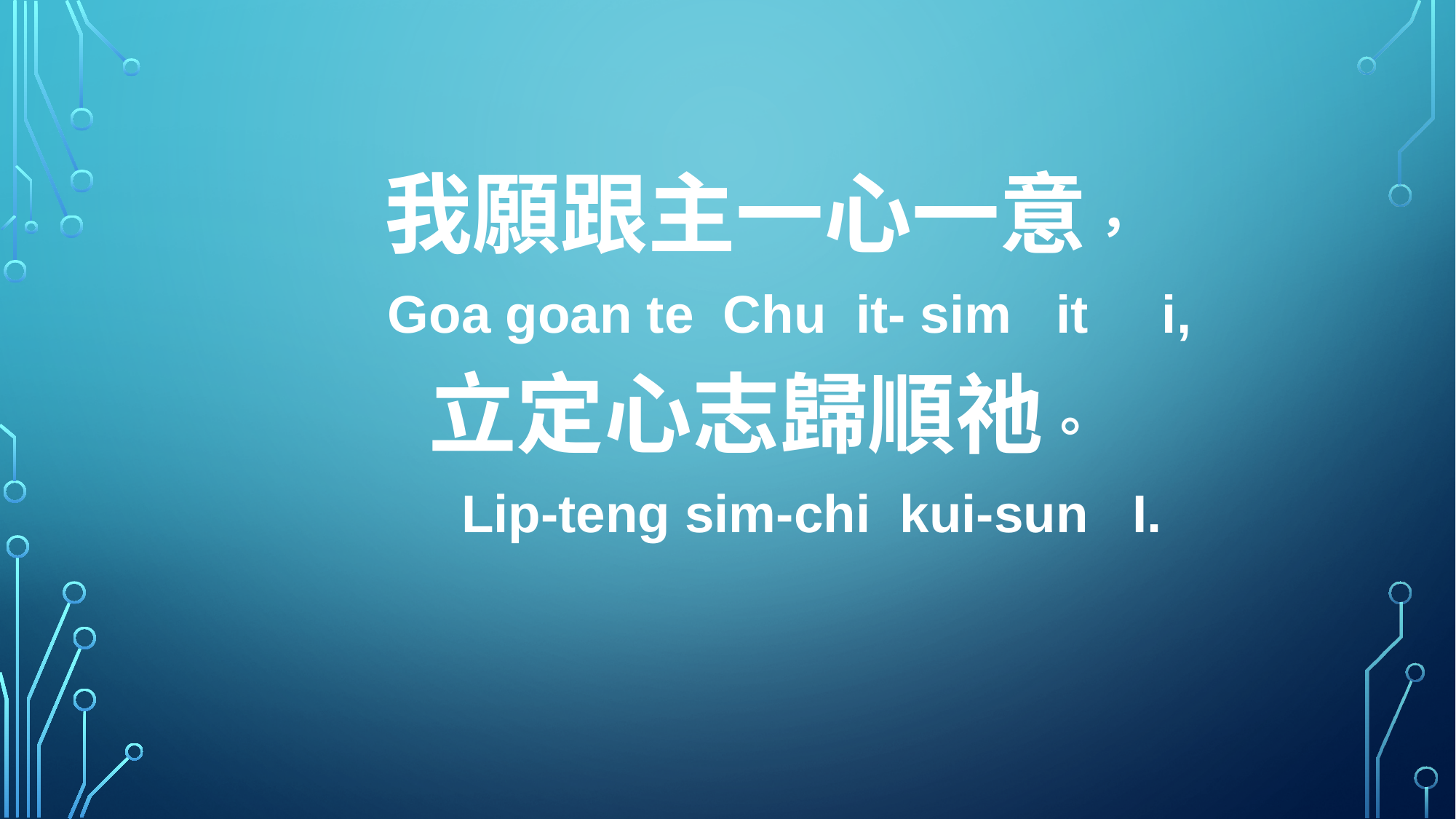

我願跟主一心一意，
      Goa goan te  Chu  it- sim   it     i,
立定心志歸順祂。
           Lip-teng sim-chi  kui-sun   I.